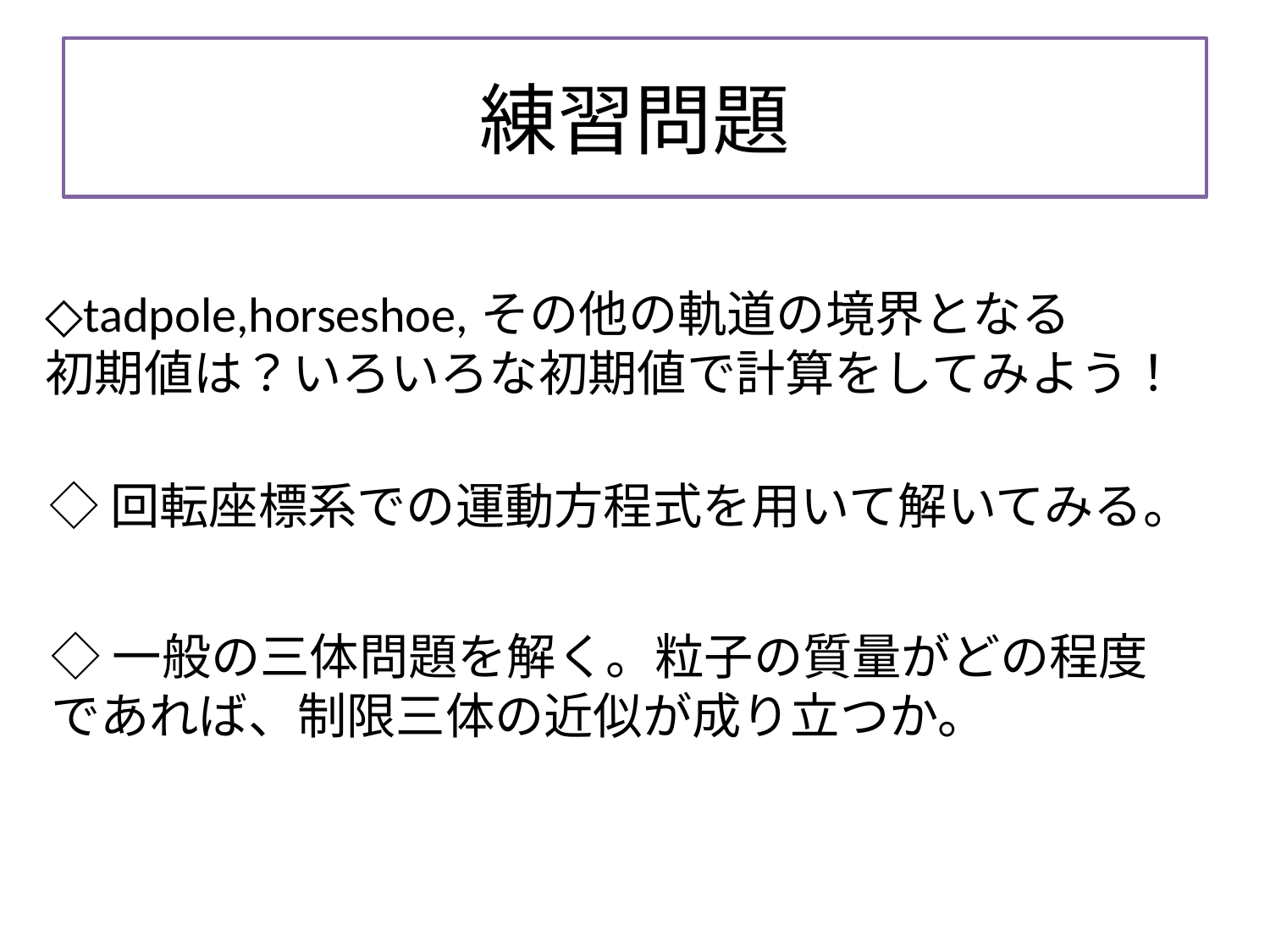

# 練習問題
◇tadpole,horseshoe,その他の軌道の境界となる
初期値は？いろいろな初期値で計算をしてみよう！
◇回転座標系での運動方程式を用いて解いてみる。
◇一般の三体問題を解く。粒子の質量がどの程度
であれば、制限三体の近似が成り立つか。